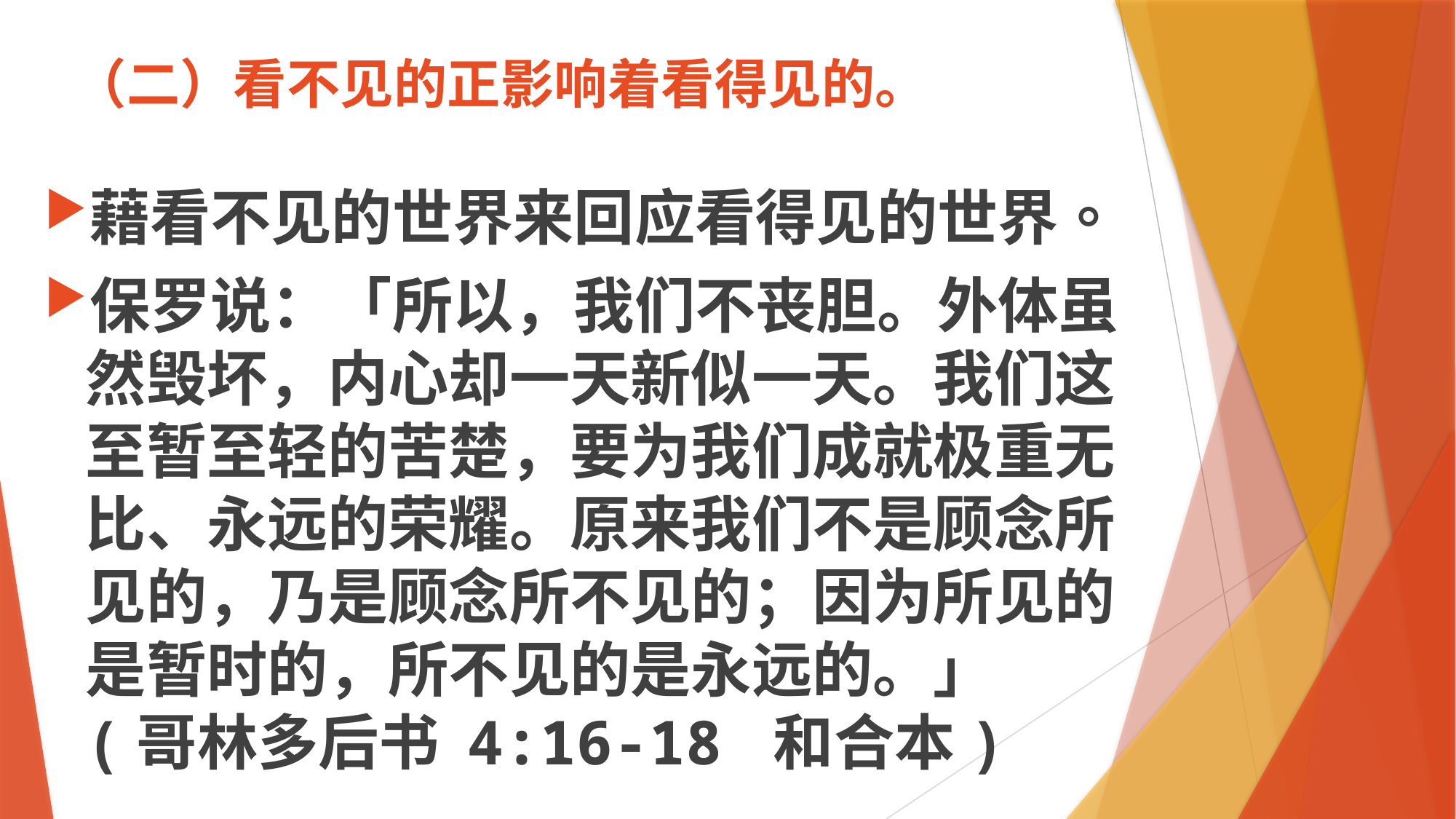

# （二）看不见的正影响着看得见的。
藉看不见的世界来回应看得见的世界。
保罗说：「所以，我们不丧胆。外体虽然毁坏，内心却一天新似一天。我们这至暂至轻的苦楚，要为我们成就极重无比、永远的荣耀。原来我们不是顾念所见的，乃是顾念所不见的；因为所见的是暂时的，所不见的是永远的。」   (哥林多后书 4:16-18 和合本)